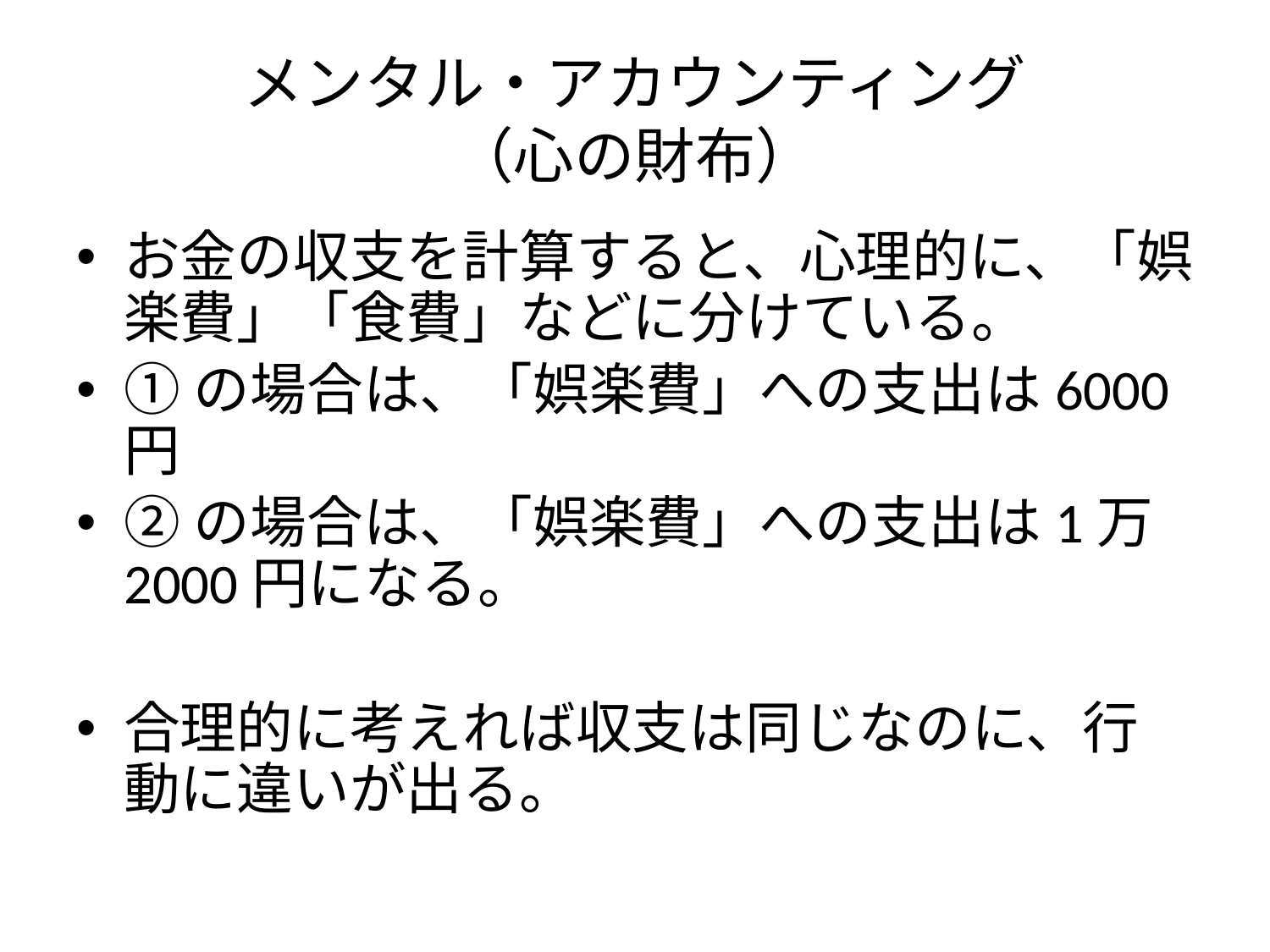

# メンタル・アカウンティング （心の財布）
お金の収支を計算すると、心理的に、「娯楽費」「食費」などに分けている。
①の場合は、「娯楽費」への支出は6000円
②の場合は、「娯楽費」への支出は1万2000円になる。

合理的に考えれば収支は同じなのに、行動に違いが出る。